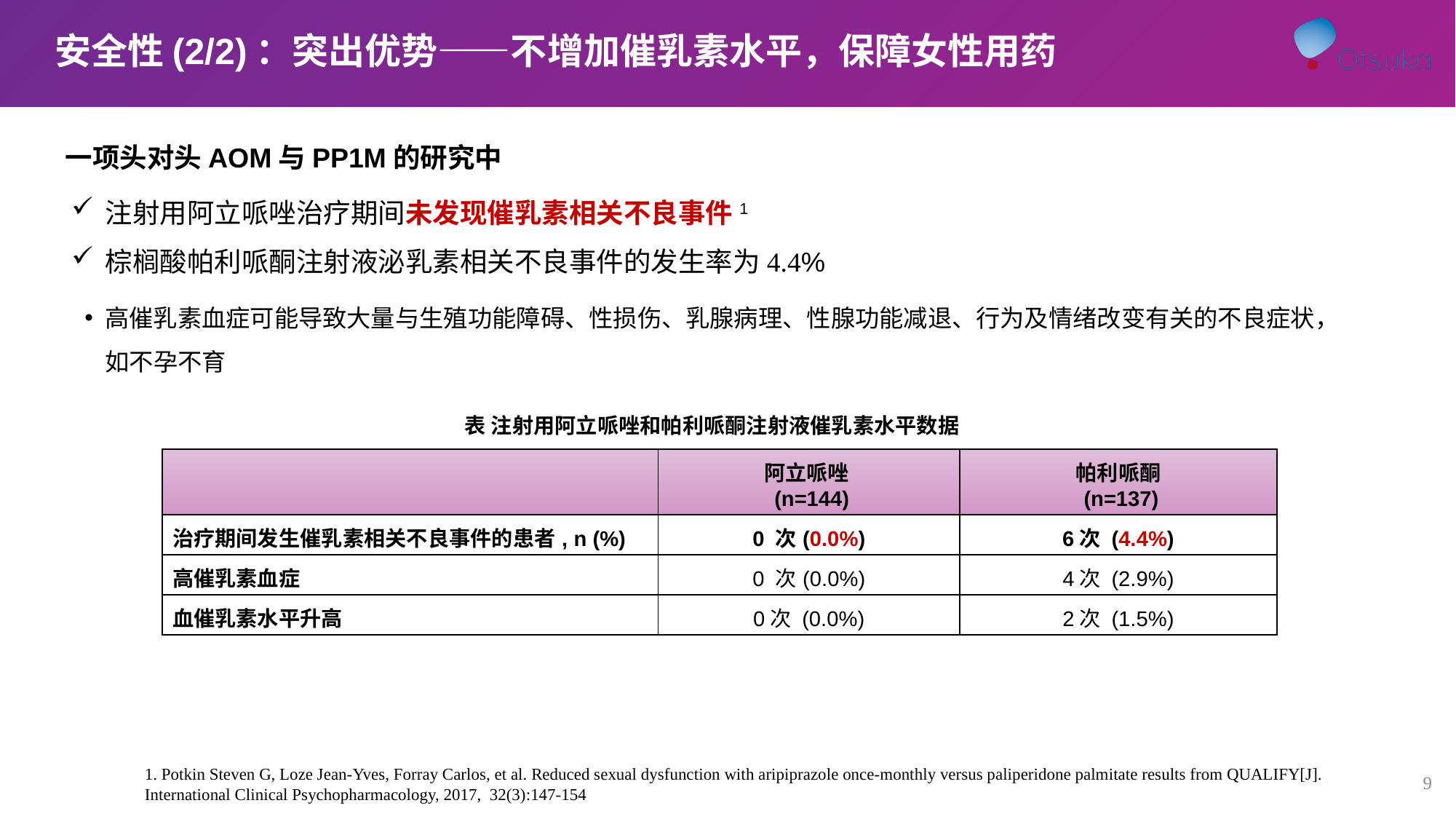

安全性(2/2)：突出优势——不增加催乳素水平，保障女性用药
一项头对头AOM与PP1M的研究中
注射用阿立哌唑治疗期间未发现催乳素相关不良事件1
棕榈酸帕利哌酮注射液泌乳素相关不良事件的发生率为4.4%
高催乳素血症可能导致大量与生殖功能障碍、性损伤、乳腺病理、性腺功能减退、行为及情绪改变有关的不良症状，如不孕不育
表 注射用阿立哌唑和帕利哌酮注射液催乳素水平数据
|  | 阿立哌唑 (n=144) | 帕利哌酮 (n=137) |
| --- | --- | --- |
| 治疗期间发生催乳素相关不良事件的患者, n (%) | 0 次(0.0%) | 6次 (4.4%) |
| 高催乳素血症 | 0 次(0.0%) | 4次 (2.9%) |
| 血催乳素水平升高 | 0次 (0.0%) | 2次 (1.5%) |
1. Potkin Steven G, Loze Jean-Yves, Forray Carlos, et al. Reduced sexual dysfunction with aripiprazole once-monthly versus paliperidone palmitate results from QUALIFY[J]. International Clinical Psychopharmacology, 2017,  32(3):147-154
9